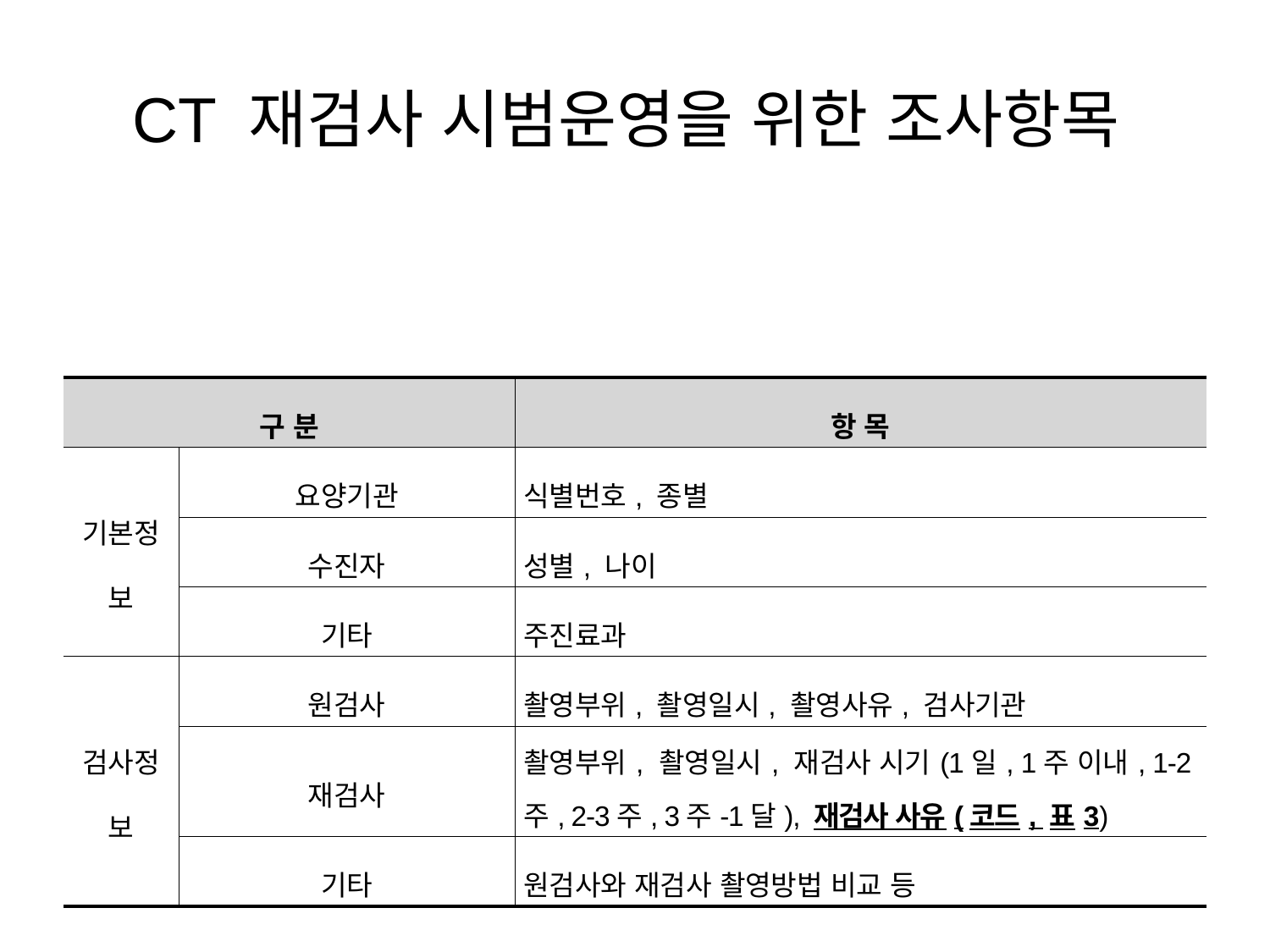

# CT 재검사 시범운영을 위한 조사항목
| 구 분 |  | 항 목 |
| --- | --- | --- |
| 기본정보 | 요양기관 | 식별번호, 종별 |
|  | 수진자 | 성별, 나이 |
|  | 기타 | 주진료과 |
| 검사정보 | 원검사 | 촬영부위, 촬영일시, 촬영사유, 검사기관 |
|  | 재검사 | 촬영부위, 촬영일시, 재검사 시기(1일, 1주 이내, 1-2주, 2-3주, 3주-1달), 재검사 사유(코드, 표3) |
|  | 기타 | 원검사와 재검사 촬영방법 비교 등 |